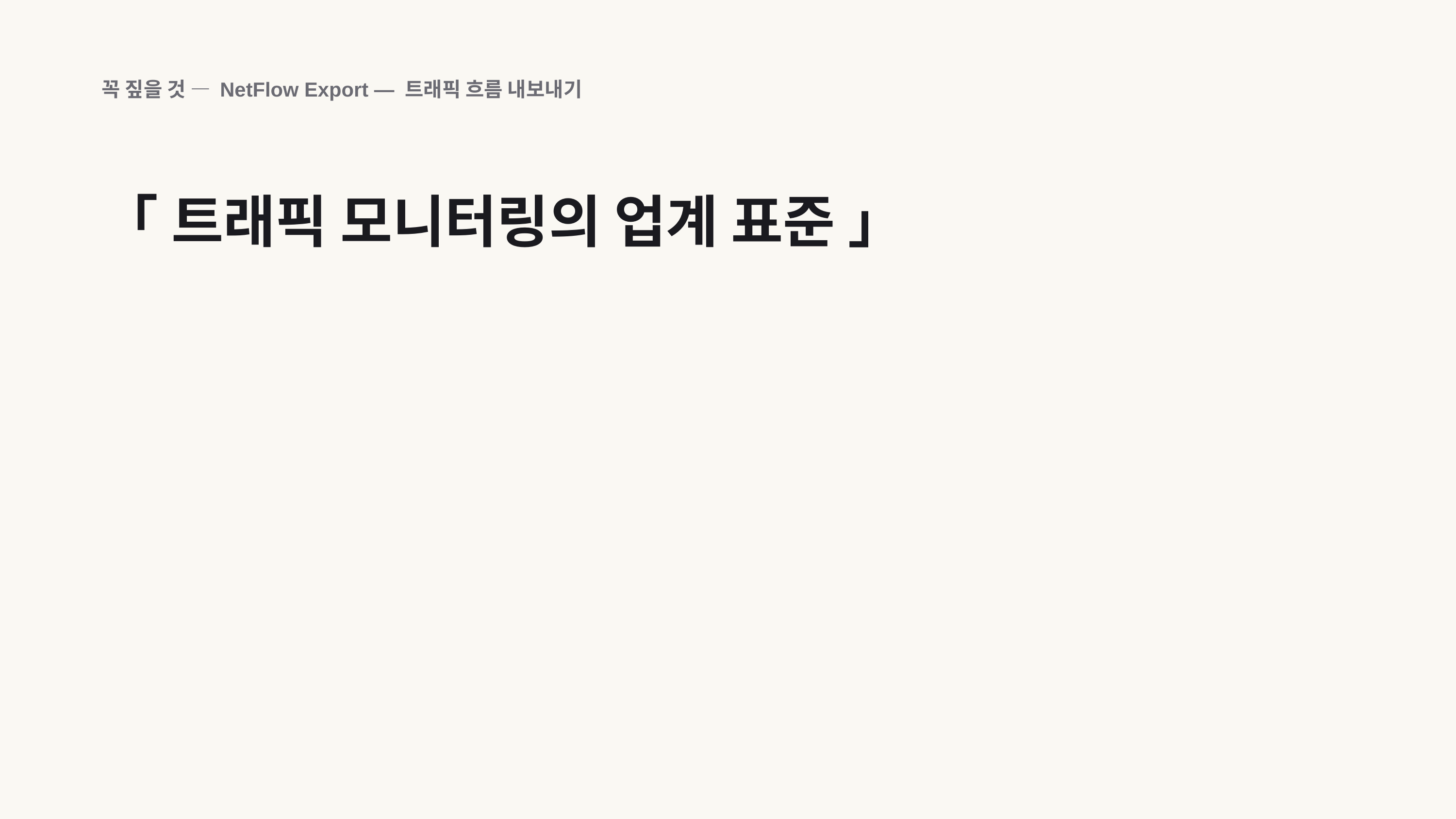

꼭 짚을 것 — NetFlow Export — 트래픽 흐름 내보내기
「 트래픽 모니터링의 업계 표준 」